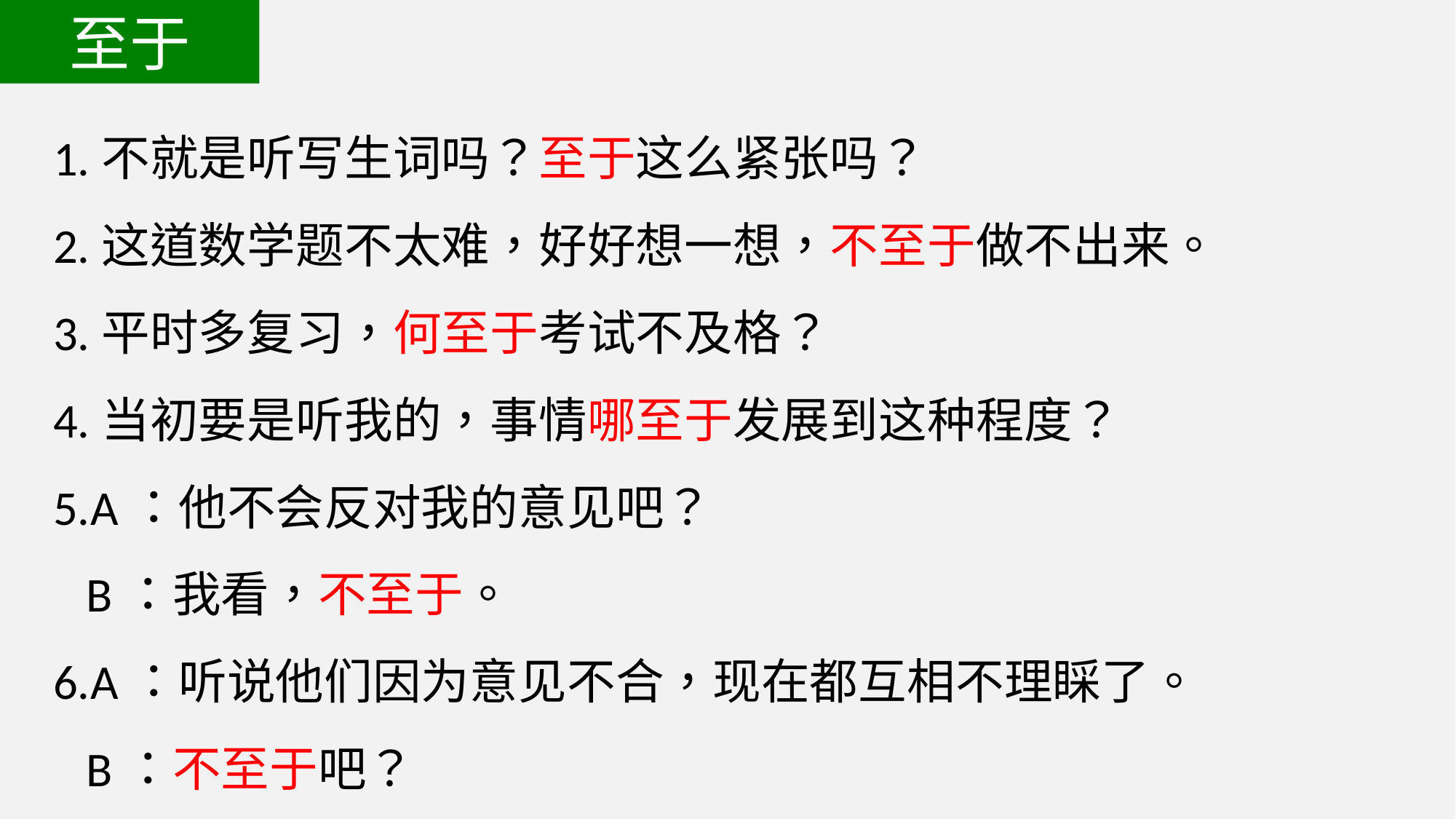

至于
1.不就是听写生词吗？至于这么紧张吗？
2.这道数学题不太难，好好想一想，不至于做不出来。
3.平时多复习，何至于考试不及格？
4.当初要是听我的，事情哪至于发展到这种程度？
5.A：他不会反对我的意见吧？
   B：我看，不至于。
6.A：听说他们因为意见不合，现在都互相不理睬了。
   B：不至于吧？